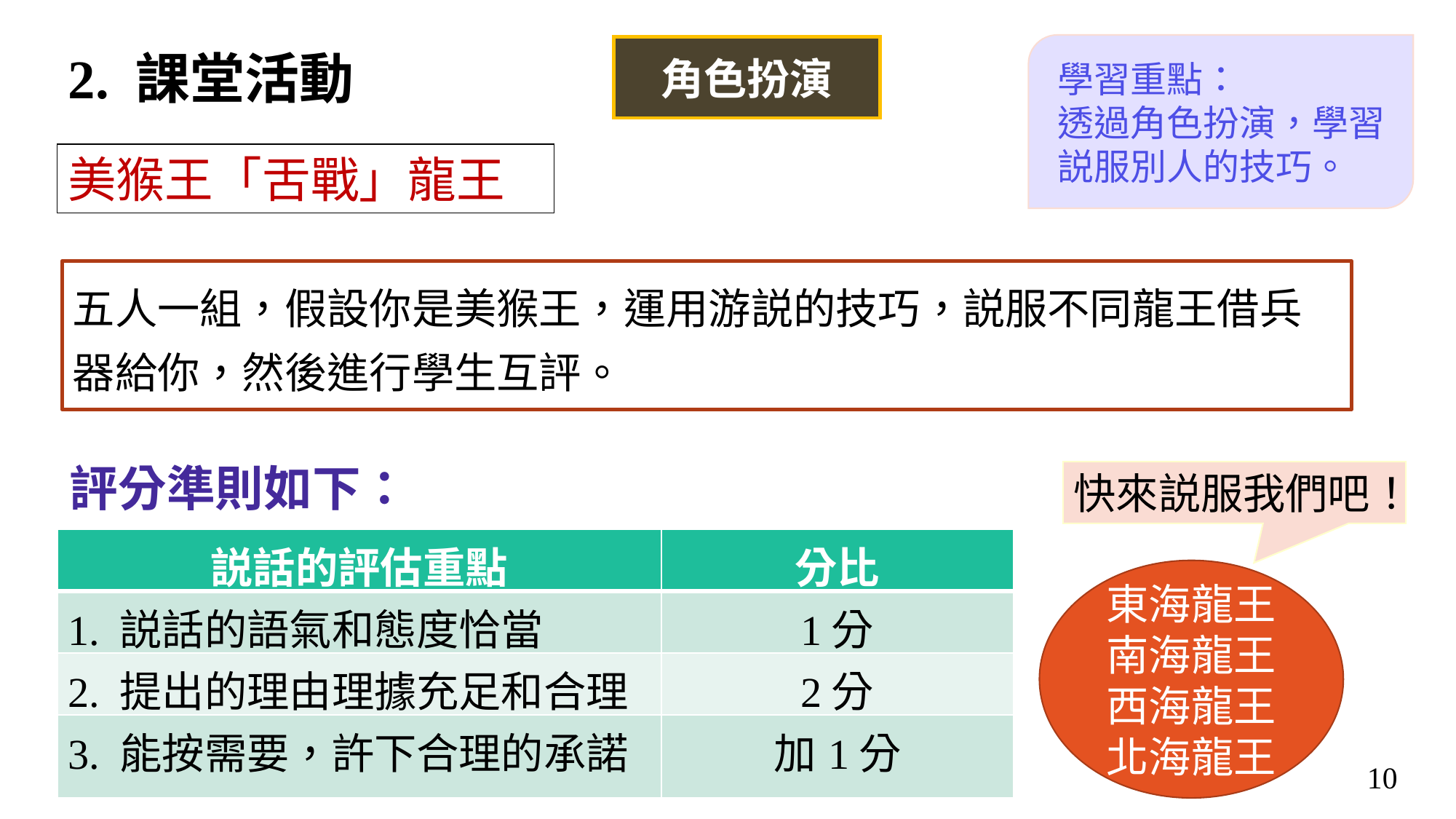

學習重點：
透過角色扮演，學習説服別人的技巧。
角色扮演
2. 課堂活動
美猴王「舌戰」龍王
五人一組，假設你是美猴王，運用游説的技巧，説服不同龍王借兵器給你，然後進行學生互評。
評分準則如下：
快來説服我們吧！
| 説話的評估重點 | 分比 |
| --- | --- |
| 1. 説話的語氣和態度恰當 | 1分 |
| 2. 提出的理由理據充足和合理 | 2分 |
| 3. 能按需要，許下合理的承諾 | 加1分 |
東海龍王
南海龍王
西海龍王
北海龍王
10